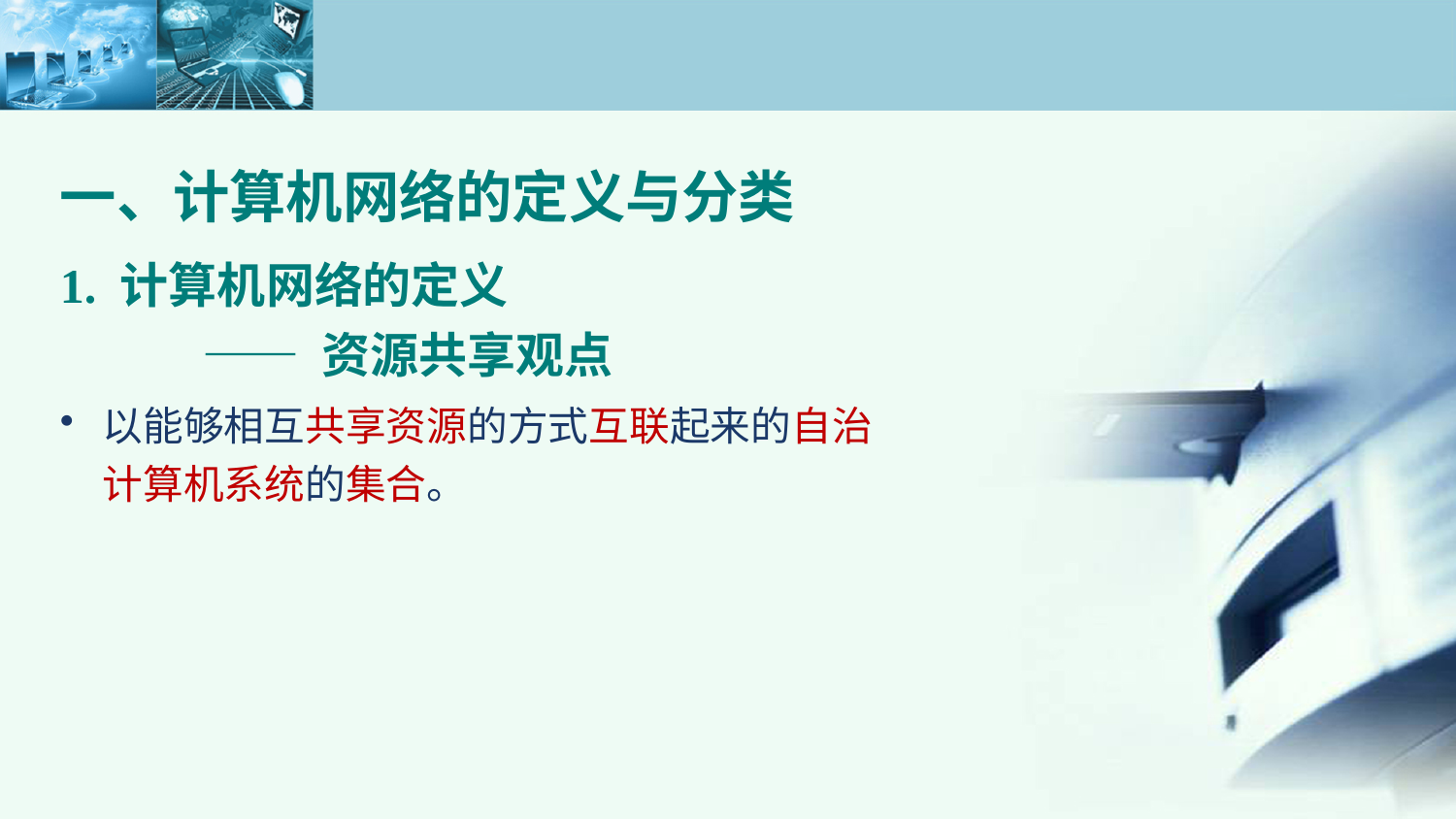

一、计算机网络的定义与分类
1. 计算机网络的定义
             —— 资源共享观点
以能够相互共享资源的方式互联起来的自治计算机系统的集合。